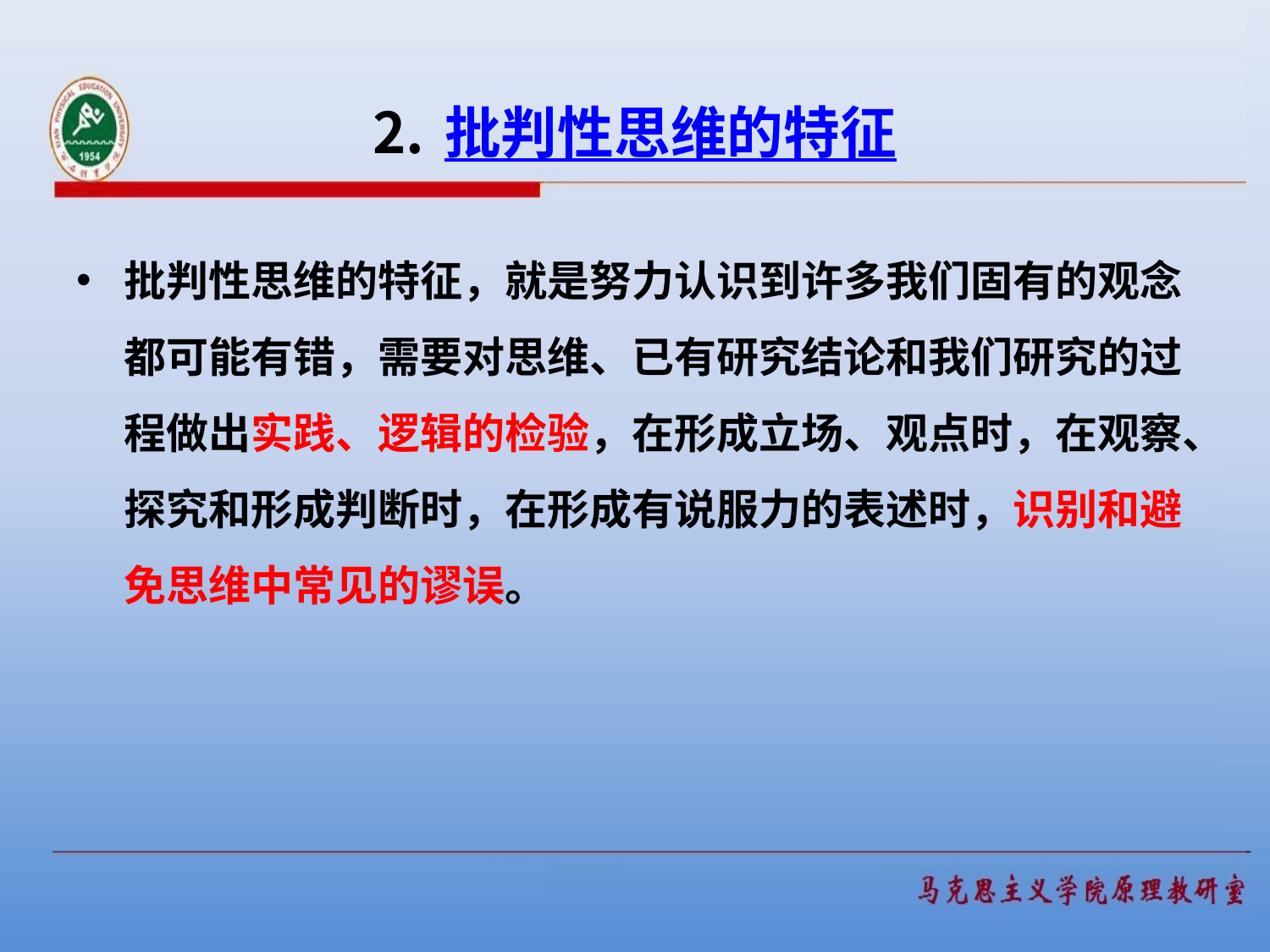

# 批判性思维的特征
批判性思维的特征，就是努力认识到许多我们固有的观念都可能有错，需要对思维、已有研究结论和我们研究的过程做出实践、逻辑的检验，在形成立场、观点时，在观察、探究和形成判断时，在形成有说服力的表述时，识别和避免思维中常见的谬误。